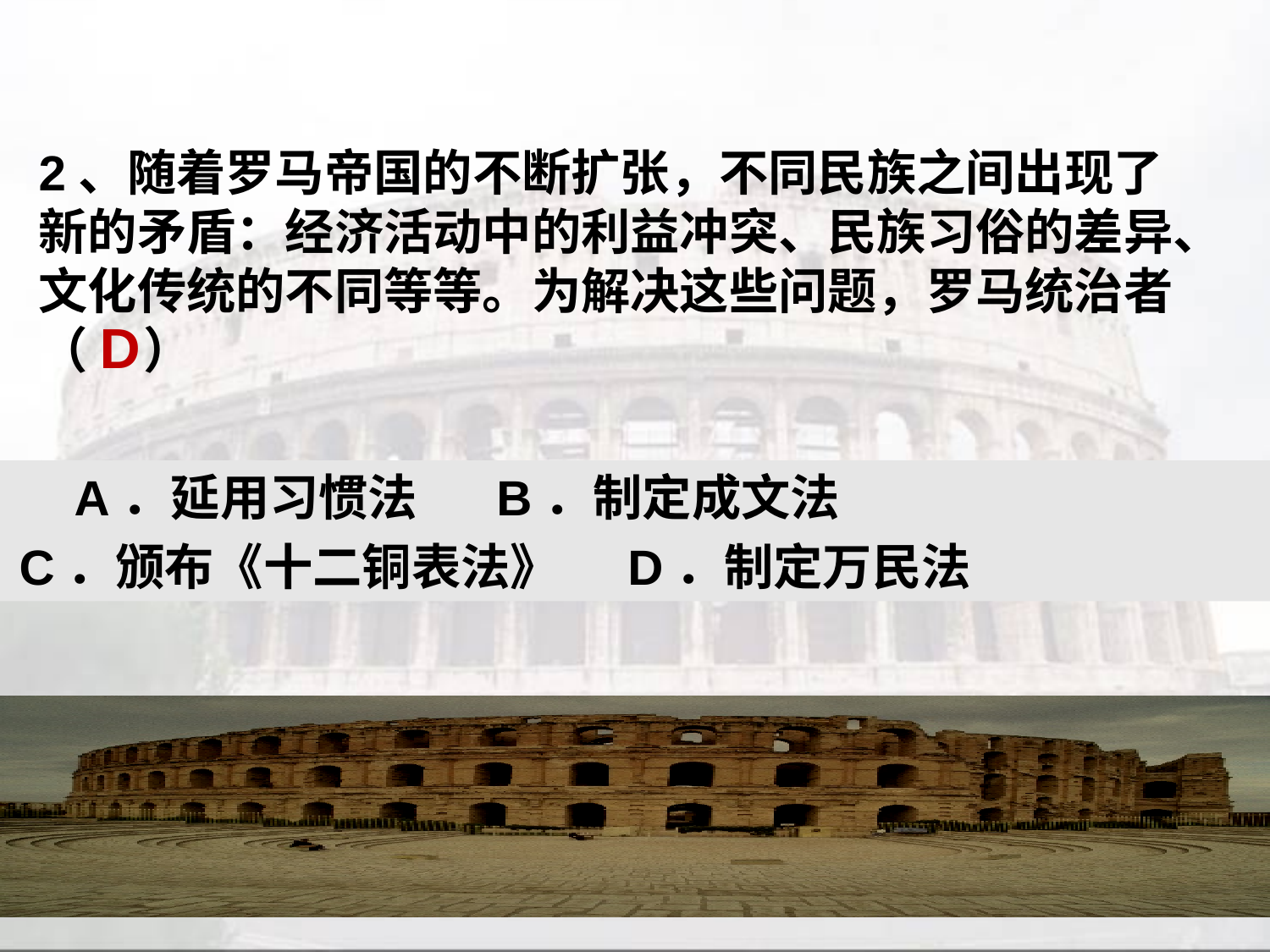

2、随着罗马帝国的不断扩张，不同民族之间出现了新的矛盾：经济活动中的利益冲突、民族习俗的差异、文化传统的不同等等。为解决这些问题，罗马统治者（     ）

D
     A．延用习惯法      B．制定成文法
 C．颁布《十二铜表法》     D．制定万民法